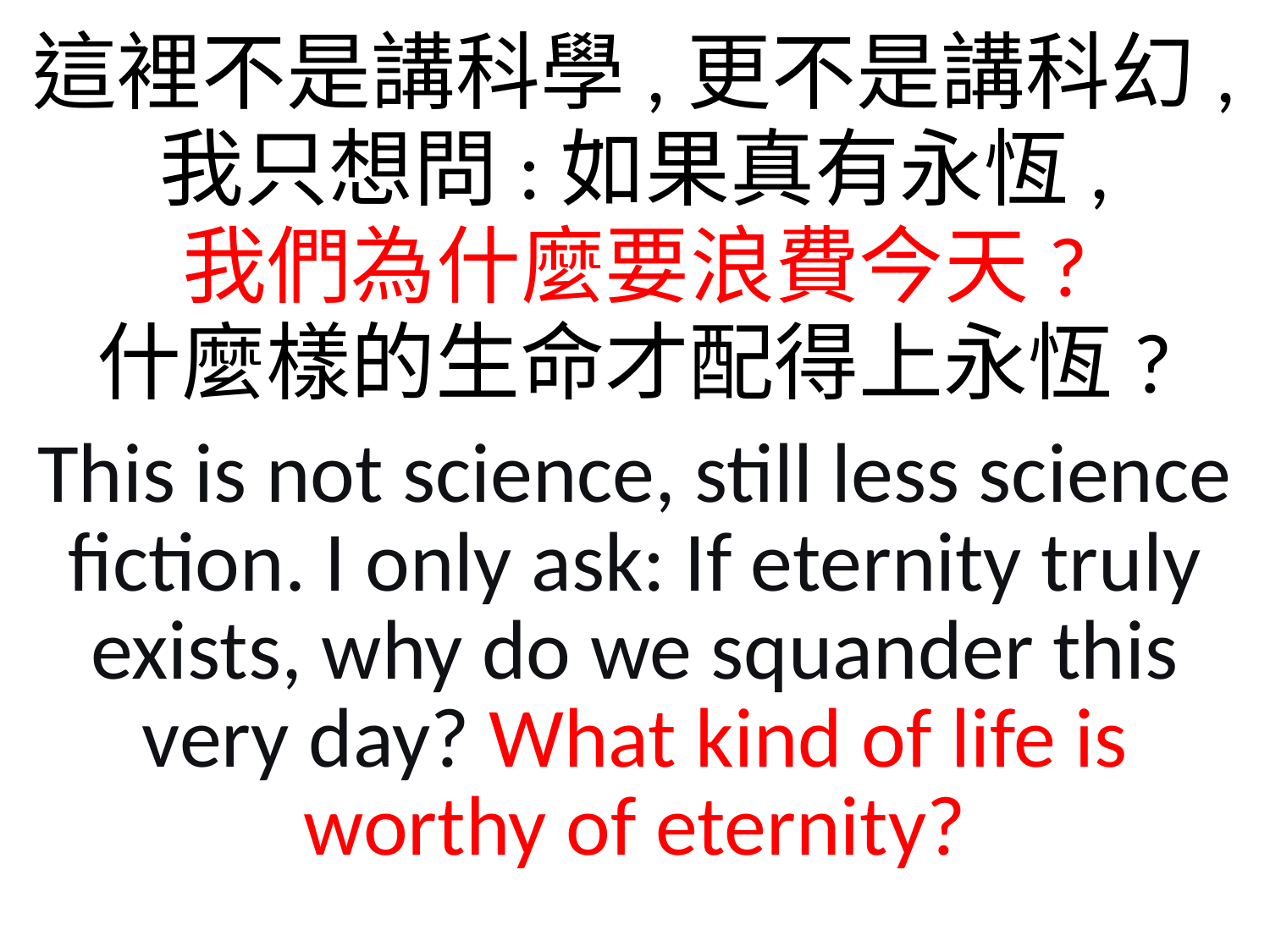

這裡不是講科學,更不是講科幻,
我只想問:如果真有永恆,
我們為什麼要浪費今天?
什麼樣的生命才配得上永恆?
This is not science, still less science fiction. I only ask: If eternity truly exists, why do we squander this very day? What kind of life is worthy of eternity?